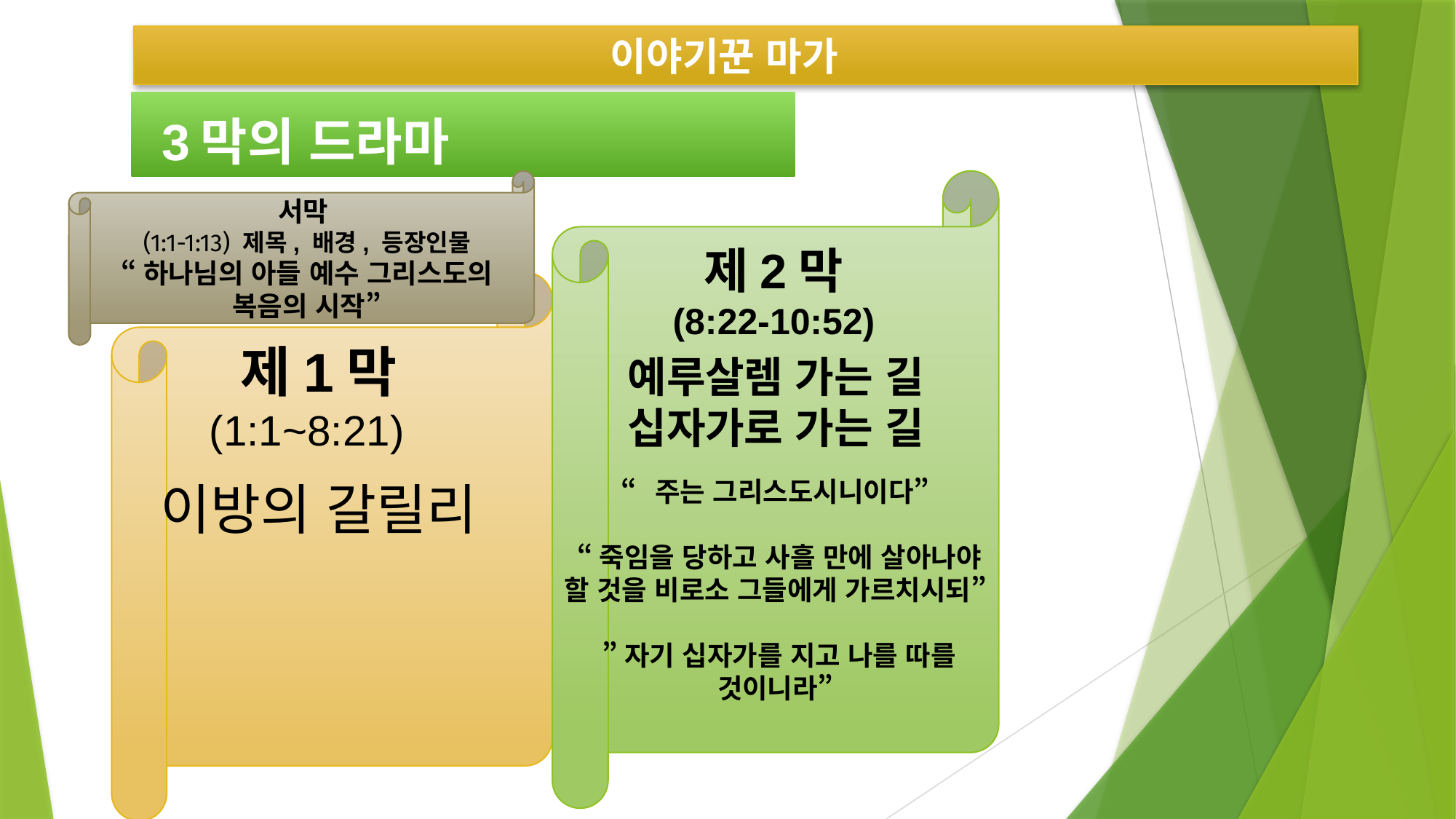

# 이야기꾼 마가
  3막의 드라마
서막
(1:1-1:13) 제목, 배경, 등장인물
“하나님의 아들 예수 그리스도의 복음의 시작”

제2막
(8:22-10:52)

제1막
(1:1~8:21)

예루살렘 가는 길
십자가로 가는 길

이방의 갈릴리
“주는 그리스도시니이다”

 “죽임을 당하고 사흘 만에 살아나야 할 것을 비로소 그들에게 가르치시되”

 ”자기 십자가를 지고 나를 따를 것이니라”